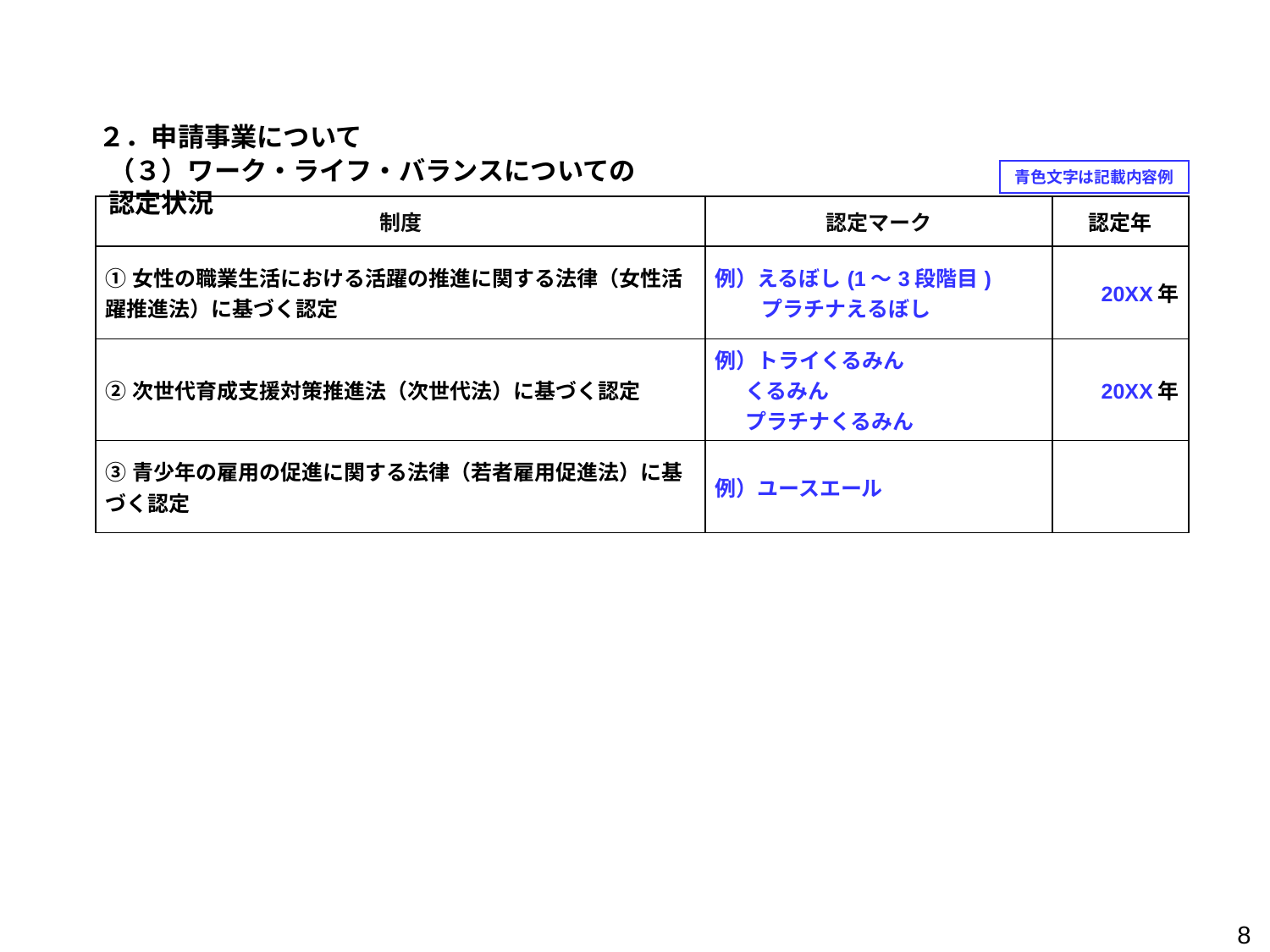

２．申請事業について
（３）ワーク・ライフ・バランスについての認定状況
青色文字は記載内容例
| 制度 | 認定マーク | 認定年 |
| --- | --- | --- |
| ①女性の職業生活における活躍の推進に関する法律（女性活躍推進法）に基づく認定 | 例）えるぼし(1～3段階目) 　　 プラチナえるぼし | 20XX年 |
| ②次世代育成支援対策推進法（次世代法）に基づく認定 | 例）トライくるみん くるみん プラチナくるみん | 20XX年 |
| ③青少年の雇用の促進に関する法律（若者雇用促進法）に基づく認定 | 例）ユースエール |  |
8